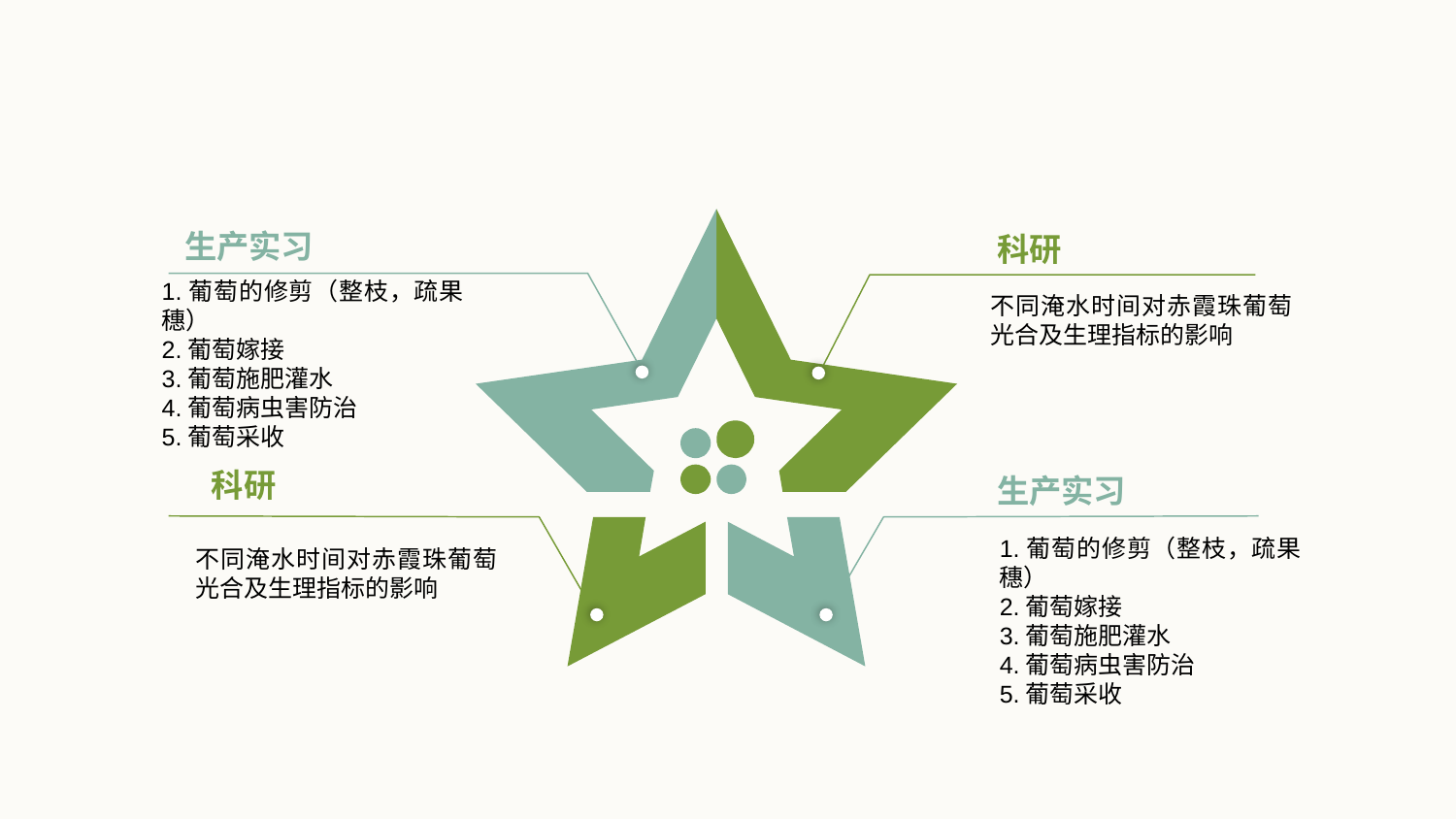

生产实习

科研

1.葡萄的修剪（整枝，疏果穗）
2.葡萄嫁接
3.葡萄施肥灌水
4.葡萄病虫害防治
5.葡萄采收

不同淹水时间对赤霞珠葡萄光合及生理指标的影响
科研
生产实习

1.葡萄的修剪（整枝，疏果穗）
2.葡萄嫁接
3.葡萄施肥灌水
4.葡萄病虫害防治
5.葡萄采收
不同淹水时间对赤霞珠葡萄光合及生理指标的影响